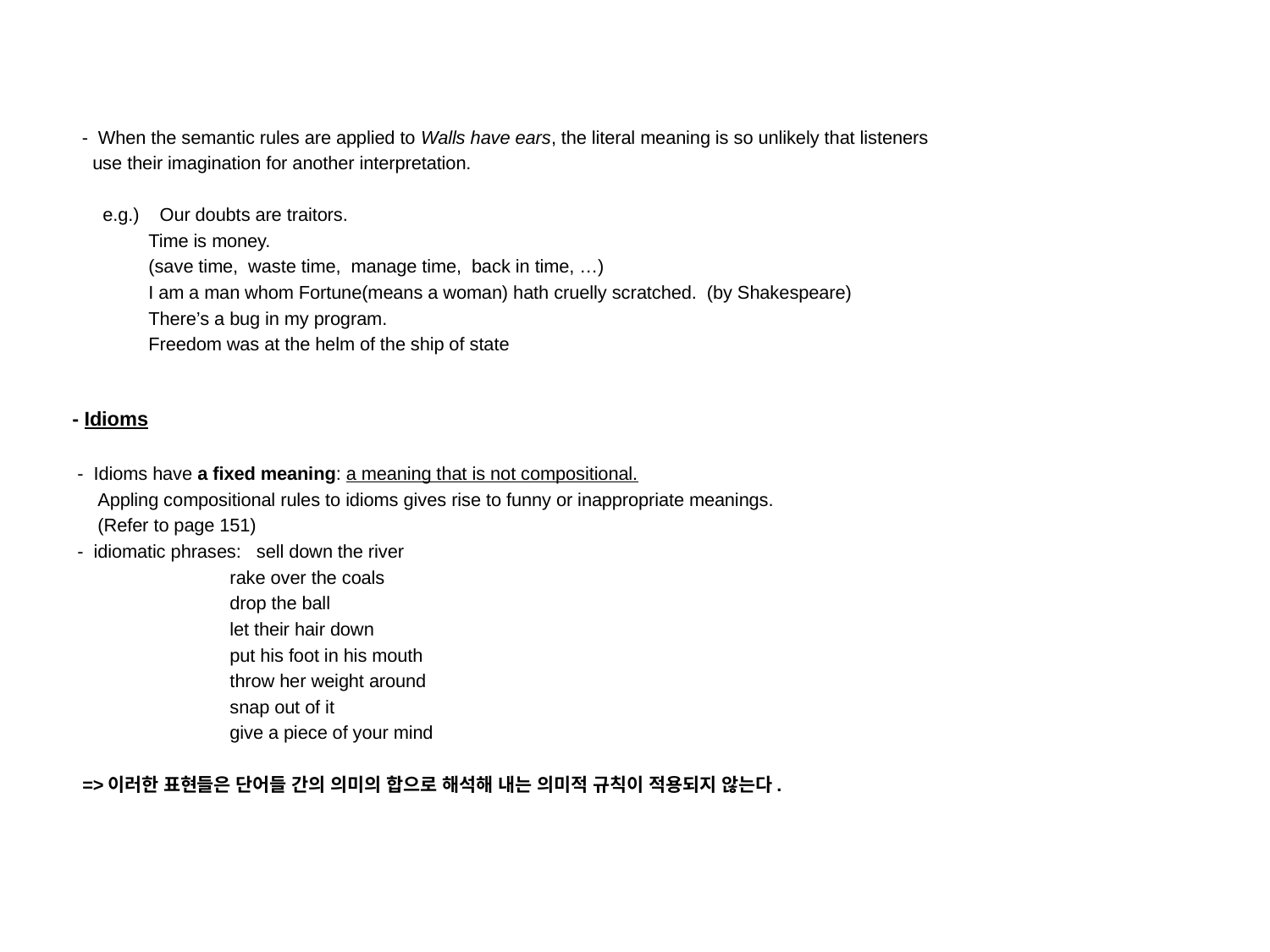

-  When the semantic rules are applied to Walls have ears, the literal meaning is so unlikely that listeners
    use their imagination for another interpretation.

      e.g.)    Our doubts are traitors.
               Time is money.
               (save time,  waste time,  manage time,  back in time, …)
               I am a man whom Fortune(means a woman) hath cruelly scratched.  (by Shakespeare)
               There’s a bug in my program.
               Freedom was at the helm of the ship of state

- Idioms

 -  Idioms have a fixed meaning: a meaning that is not compositional.
     Appling compositional rules to idioms gives rise to funny or inappropriate meanings.
     (Refer to page 151)
 -  idiomatic phrases:   sell down the river
                               rake over the coals
                               drop the ball
                               let their hair down
                               put his foot in his mouth
                               throw her weight around
                               snap out of it
                               give a piece of your mind

  =>이러한 표현들은 단어들 간의 의미의 합으로 해석해 내는 의미적 규칙이 적용되지 않는다.